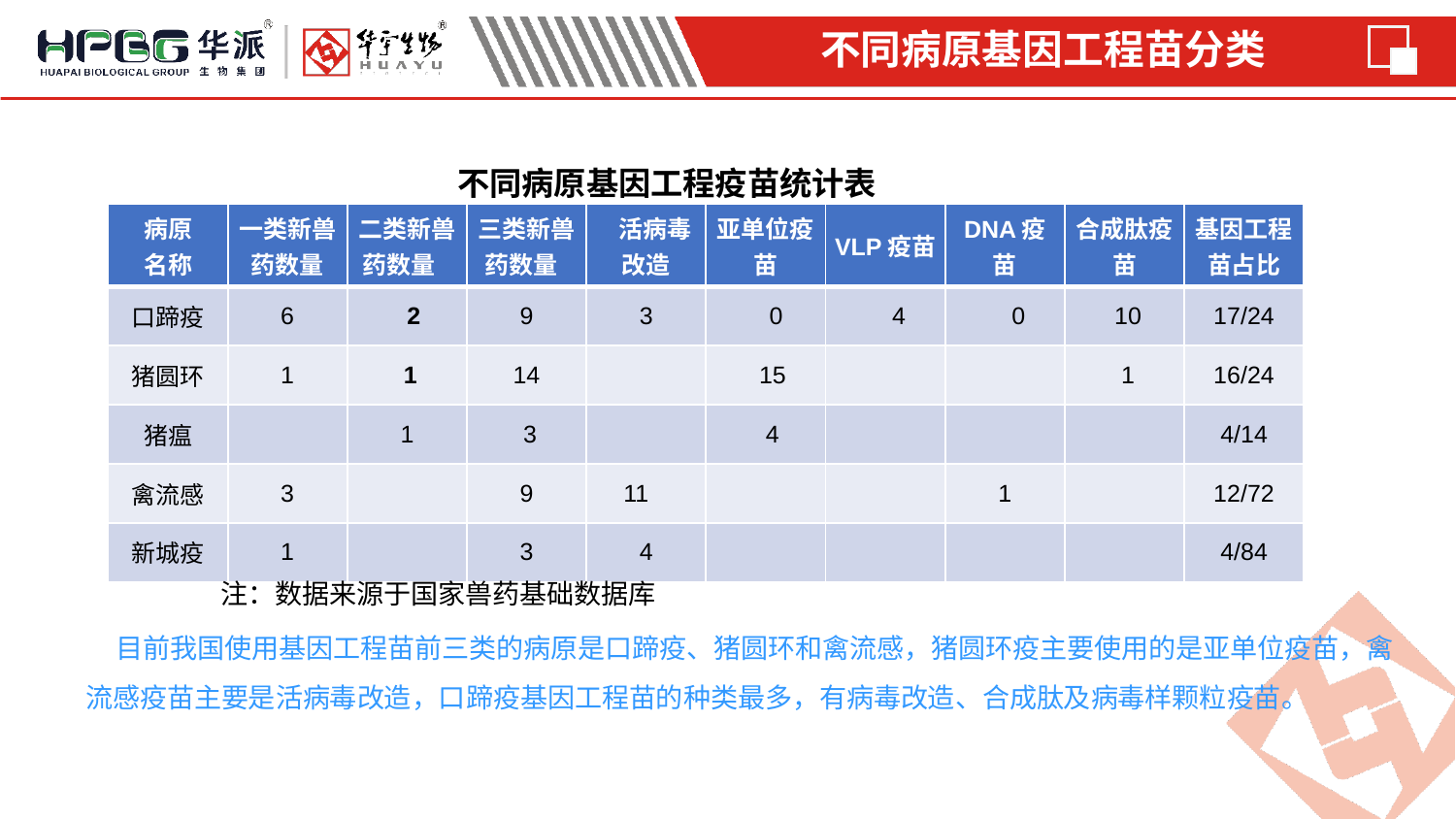

不同病原基因工程苗分类
          不同病原基因工程疫苗统计表
| 病原 名称 | 一类新兽药数量 | 二类新兽药数量 | 三类新兽药数量 | 活病毒改造 | 亚单位疫苗 | VLP疫苗 | DNA疫苗 | 合成肽疫苗 | 基因工程苗占比 |
| --- | --- | --- | --- | --- | --- | --- | --- | --- | --- |
| 口蹄疫 | 6 | 2 | 9 | 3 | 0 | 4 | 0 | 10 | 17/24 |
| 猪圆环 | 1 | 1 | 14 |  | 15 |  |  | 1 | 16/24 |
| 猪瘟 |  | 1 | 3 |  | 4 |  |  |  | 4/14 |
| 禽流感 | 3 |  | 9 | 11 |  |  | 1 |  | 12/72 |
| 新城疫 | 1 |  | 3 | 4 |  |  |  |  | 4/84 |
注：数据来源于国家兽药基础数据库
    目前我国使用基因工程苗前三类的病原是口蹄疫、猪圆环和禽流感，猪圆环疫主要使用的是亚单位疫苗，禽流感疫苗主要是活病毒改造，口蹄疫基因工程苗的种类最多，有病毒改造、合成肽及病毒样颗粒疫苗。